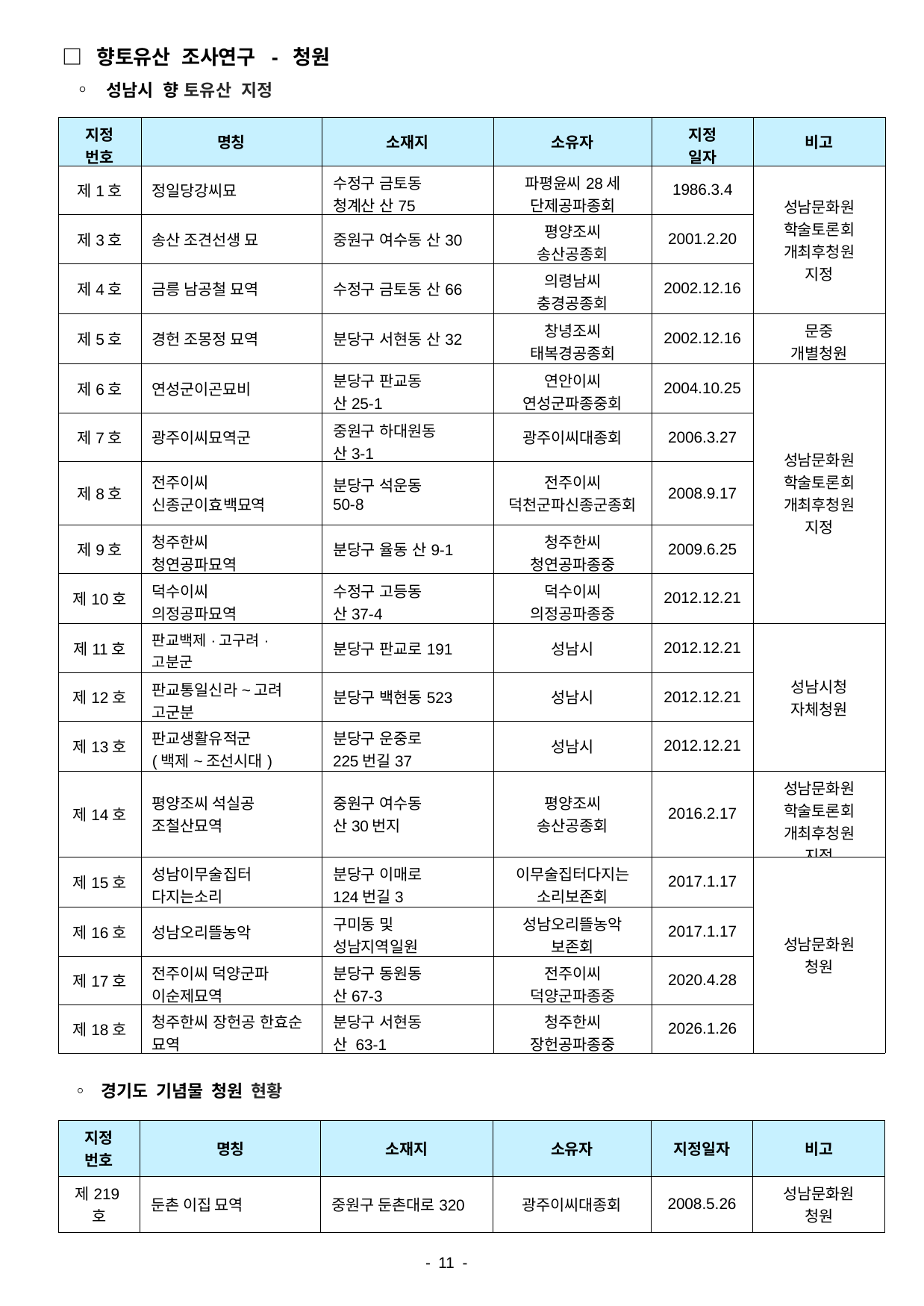

□  향토유산  조사연구  -  청원
	◦  성남시  향 토유산  지정
| 지정 번호 | 명칭 | 소재지 | 소유자 | 지정 일자 | 비고 |
| --- | --- | --- | --- | --- | --- |
| 제1호 | 정일당강씨묘 | 수정구 금토동 청계산 산75 | 파평윤씨28세 단제공파종회 | 1986.3.4 | 성남문화원 학술토론회 개최후청원 지정 |
| 제3호 | 송산 조견선생 묘 | 중원구 여수동 산30 | 평양조씨 송산공종회 | 2001.2.20 |  |
| 제4호 | 금릉 남공철 묘역 | 수정구 금토동 산66 | 의령남씨 충경공종회 | 2002.12.16 |  |
| 제5호 | 경헌 조몽정 묘역 | 분당구 서현동 산32 | 창녕조씨 태복경공종회 | 2002.12.16 | 문중 개별청원 |
| 제6호 | 연성군이곤묘비 | 분당구 판교동 산25-1 | 연안이씨 연성군파종중회 | 2004.10.25 | 성남문화원 학술토론회 개최후청원 지정 |
| 제7호 | 광주이씨묘역군 | 중원구 하대원동 산3-1 | 광주이씨대종회 | 2006.3.27 |  |
| 제8호 | 전주이씨 신종군이효백묘역 | 분당구 석운동 50-8 | 전주이씨 덕천군파신종군종회 | 2008.9.17 |  |
| 제9호 | 청주한씨 청연공파묘역 | 분당구 율동 산9-1 | 청주한씨 청연공파종중 | 2009.6.25 |  |
| 제10호 | 덕수이씨 의정공파묘역 | 수정구 고등동 산37-4 | 덕수이씨 의정공파종중 | 2012.12.21 |  |
| 제11호 | 판교백제·고구려·고분군 | 분당구 판교로191 | 성남시 | 2012.12.21 | 성남시청 자체청원 |
| 제12호 | 판교통일신라~고려 고군분 | 분당구 백현동523 | 성남시 | 2012.12.21 |  |
| 제13호 | 판교생활유적군 (백제~조선시대) | 분당구 운중로 225번길37 | 성남시 | 2012.12.21 |  |
| 제14호 | 평양조씨 석실공 조철산묘역 | 중원구 여수동 산30번지 | 평양조씨 송산공종회 | 2016.2.17 | 성남문화원 학술토론회 개최후청원 지정 |
| 제15호 | 성남이무술집터 다지는소리 | 분당구 이매로 124번길3 | 이무술집터다지는 소리보존회 | 2017.1.17 | 성남문화원 청원 |
| 제16호 | 성남오리뜰농악 | 구미동 및 성남지역일원 | 성남오리뜰농악 보존회 | 2017.1.17 |  |
| 제17호 | 전주이씨 덕양군파 이순제묘역 | 분당구 동원동 산67-3 | 전주이씨 덕양군파종중 | 2020.4.28 |  |
| 제18호 | 청주한씨 장헌공 한효순 묘역 | 분당구 서현동 산 63-1 | 청주한씨 장헌공파종중 | 2026.1.26 |  |
◦  경기도  기념물  청원  현황
| 지정 번호 | 명칭 | 소재지 | 소유자 | 지정일자 | 비고 |
| --- | --- | --- | --- | --- | --- |
| 제219호 | 둔촌 이집 묘역 | 중원구 둔촌대로320 | 광주이씨대종회 | 2008.5.26 | 성남문화원 청원 |
-  11  -